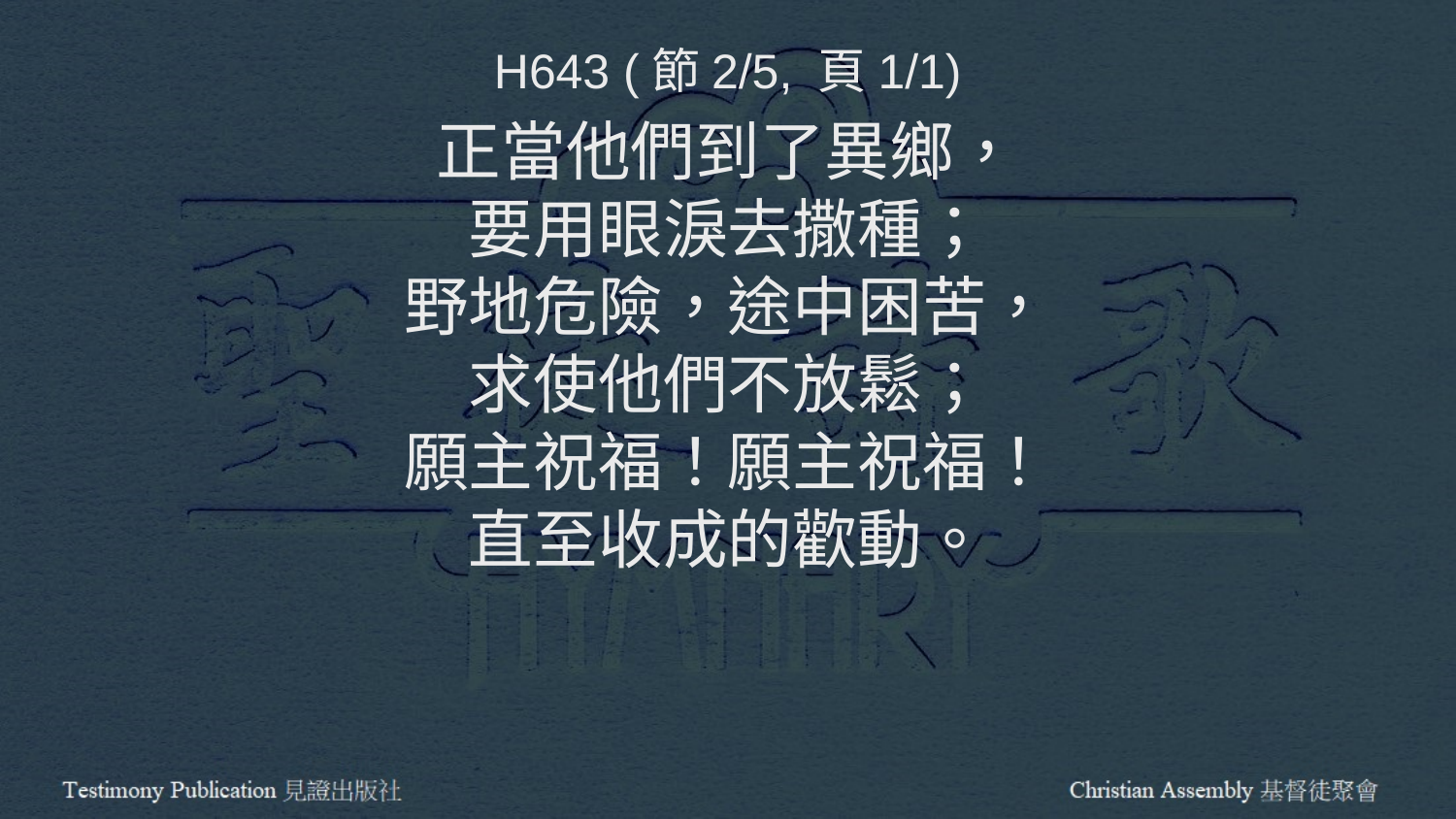

H643 (節2/5, 頁1/1)
正當他們到了異鄉，
要用眼淚去撒種；
野地危險，途中困苦，
求使他們不放鬆；
願主祝福！願主祝福！
直至收成的歡動。